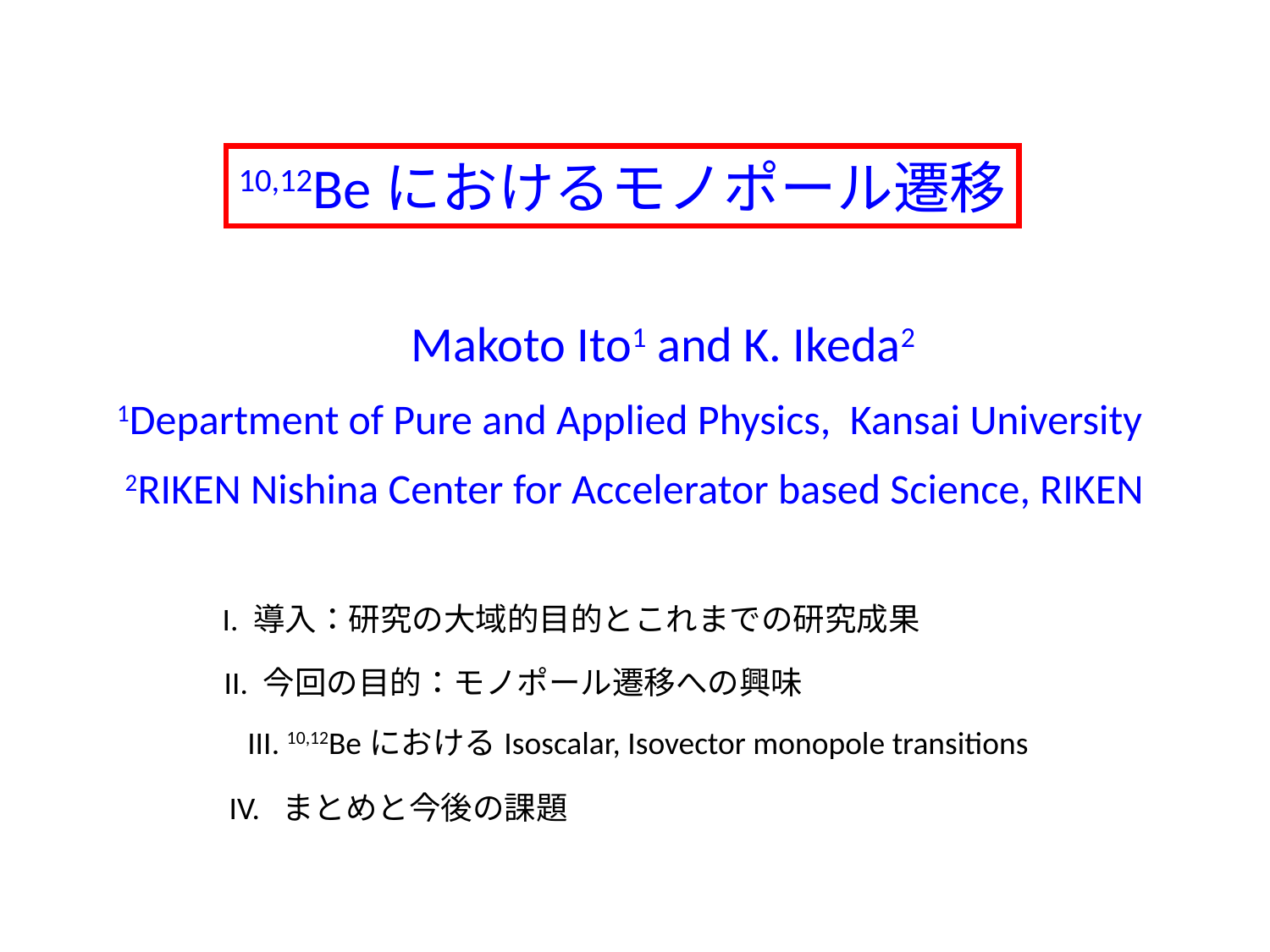

10,12Beにおけるモノポール遷移
Makoto Ito1 and K. Ikeda2
1Department of Pure and Applied Physics,  Kansai University
2RIKEN Nishina Center for Accelerator based Science, RIKEN
I. 導入：研究の大域的目的とこれまでの研究成果
II. 今回の目的：モノポール遷移への興味
III. 10,12BeにおけるIsoscalar, Isovector monopole transitions
IV.  まとめと今後の課題